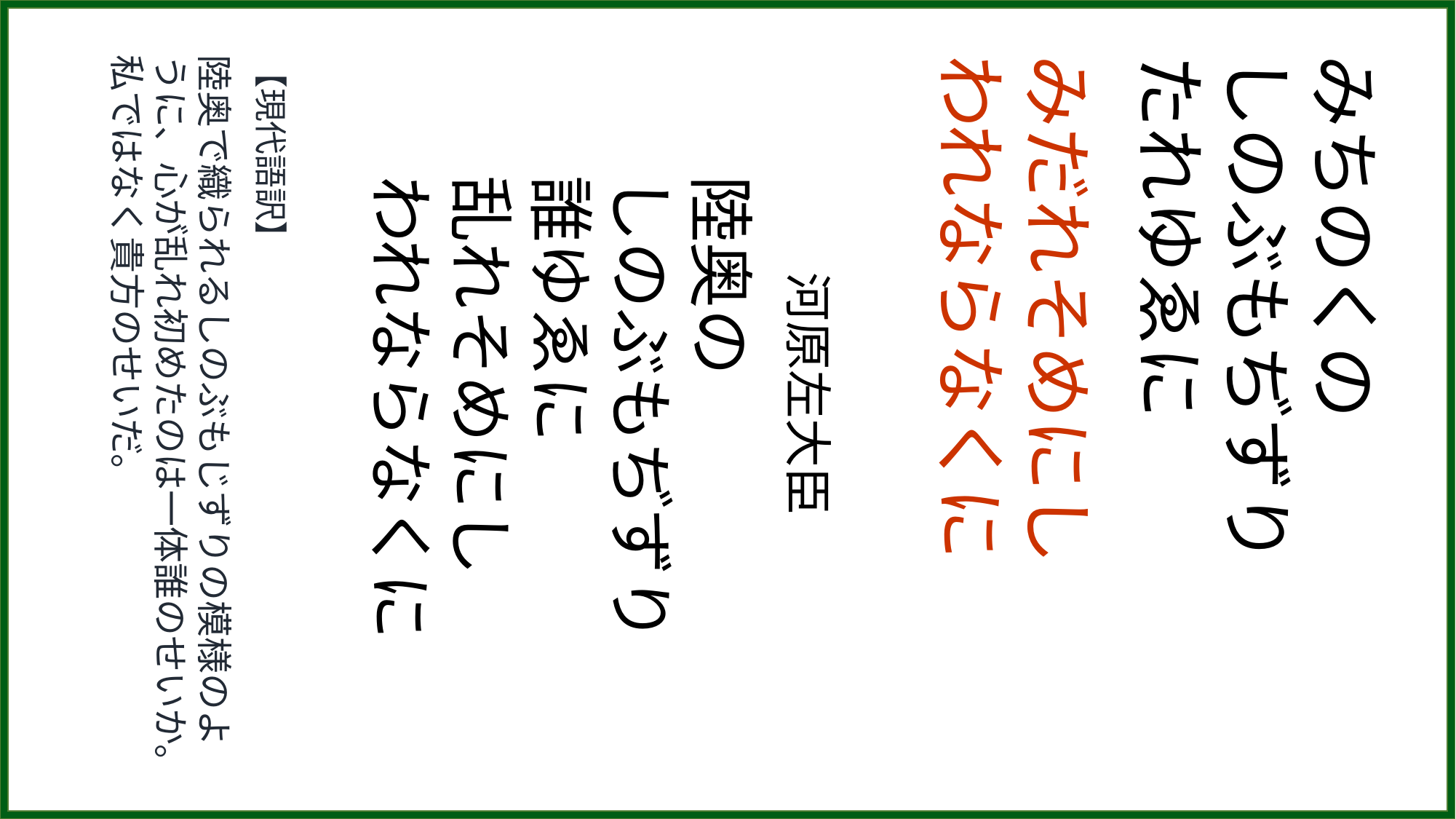

【現代語訳】

陸奥で織られるしのぶもじずりの模様のように、心が乱れ初めたのは一体誰のせいか。
私ではなく貴方のせいだ。
　　河原左大臣

陸奥の
しのぶもぢずり
誰ゆゑに
乱れそめにし
われならなくに
みだれそめにし
われならなくに
みちのくの
しのぶもぢずり
たれゆゑに